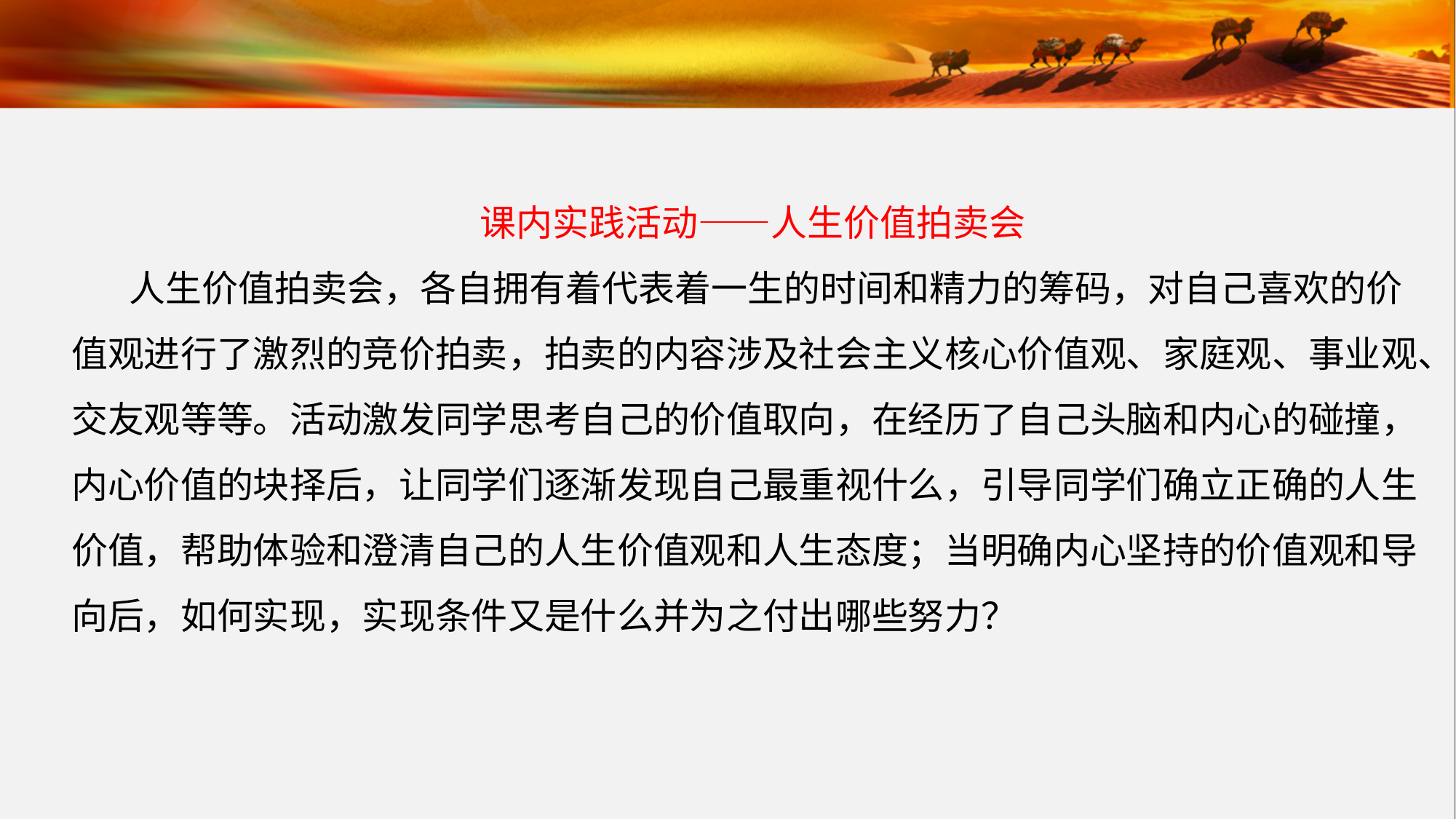

课内实践活动——人生价值拍卖会
      人生价值拍卖会，各自拥有着代表着一生的时间和精力的筹码，对自己喜欢的价值观进行了激烈的竞价拍卖，拍卖的内容涉及社会主义核心价值观、家庭观、事业观、交友观等等。活动激发同学思考自己的价值取向，在经历了自己头脑和内心的碰撞，内心价值的块择后，让同学们逐渐发现自己最重视什么，引导同学们确立正确的人生价值，帮助体验和澄清自己的人生价值观和人生态度；当明确内心坚持的价值观和导向后，如何实现，实现条件又是什么并为之付出哪些努力？